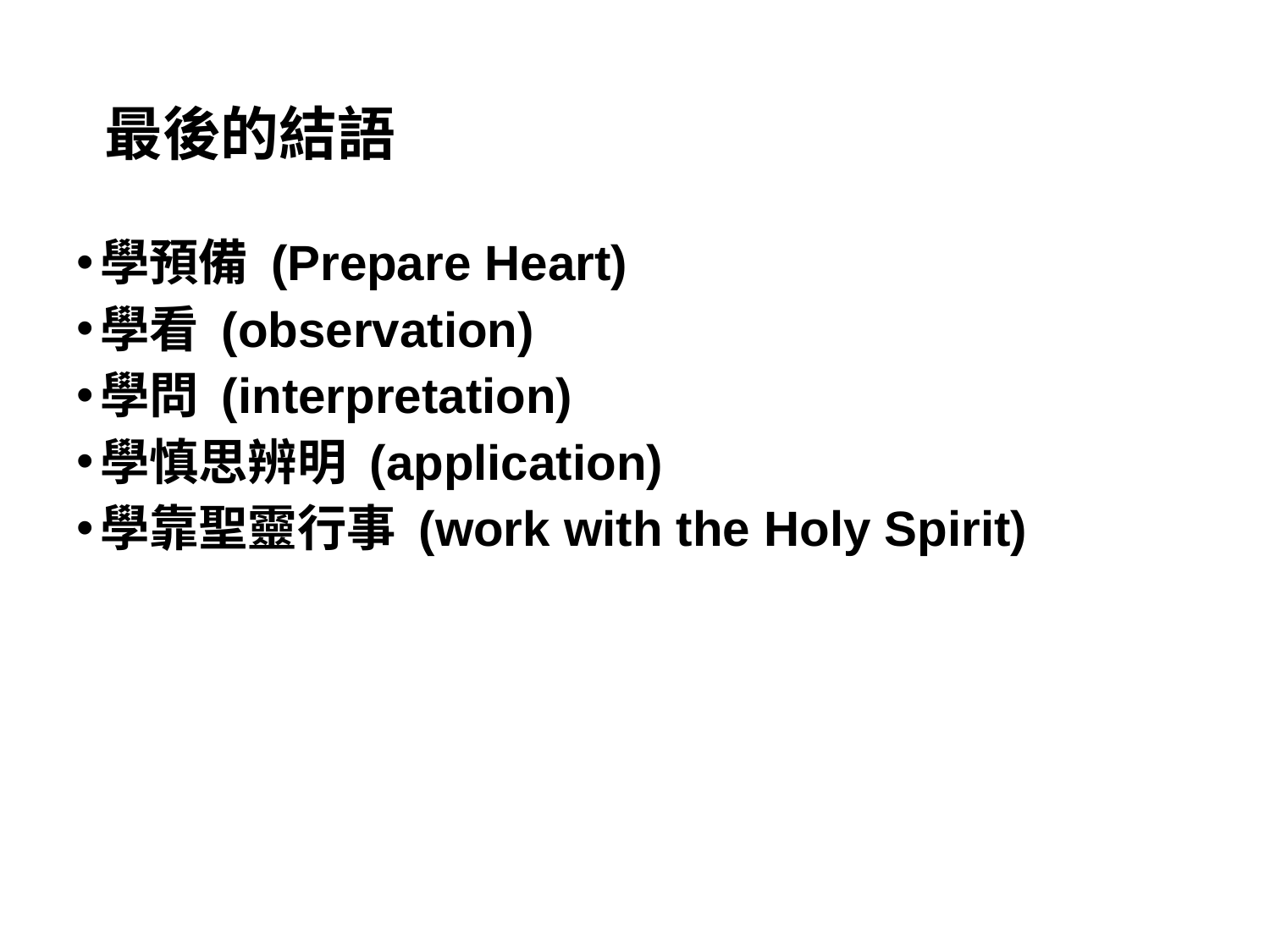

# 最後的結語
學預備 (Prepare Heart)
學看 (observation)
學問 (interpretation)
學慎思辨明 (application)
學靠聖靈行事 (work with the Holy Spirit)